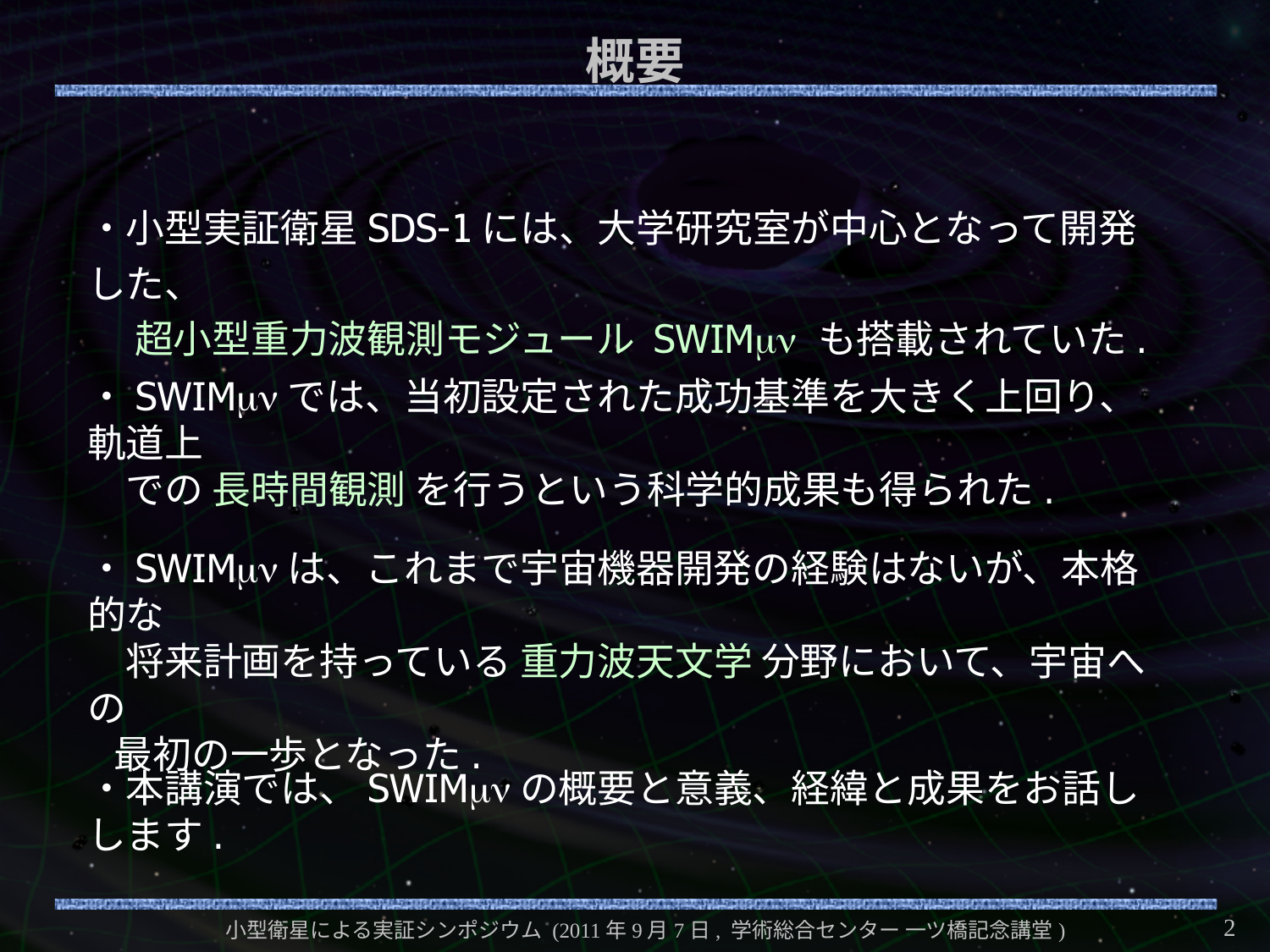

# 概要
・小型実証衛星SDS-1には、大学研究室が中心となって開発した、
　 超小型重力波観測モジュール SWIMμν も搭載されていた.
・SWIMμνでは、当初設定された成功基準を大きく上回り、軌道上
　での 長時間観測 を行うという科学的成果も得られた.

・SWIMμνは、これまで宇宙機器開発の経験はないが、本格的な
　将来計画を持っている 重力波天文学 分野において、宇宙への
  最初の一歩となった.

・本講演では、SWIMμνの概要と意義、経緯と成果をお話しします.

2
小型衛星による実証シンポジウム (2011年9月7日, 学術総合センター 一ツ橋記念講堂)